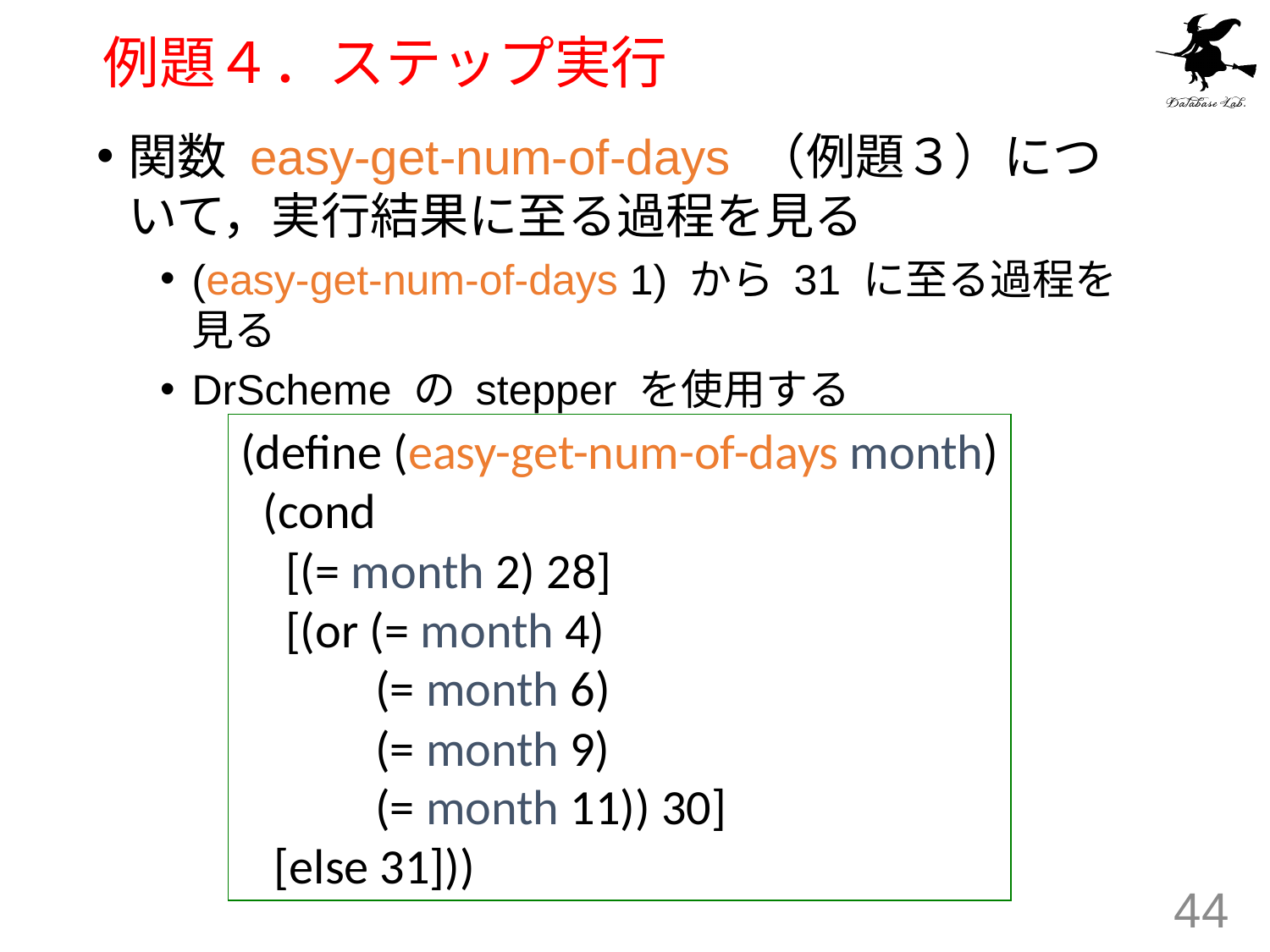

# 例題４．ステップ実行
関数 easy-get-num-of-days （例題３）について，実行結果に至る過程を見る
(easy-get-num-of-days 1) から 31 に至る過程を見る
DrScheme の stepper を使用する

(define (easy-get-num-of-days month)
  (cond
    [(= month 2) 28]
    [(or (= month 4)
            (= month 6)
            (= month 9)
            (= month 11)) 30]
   [else 31]))

44